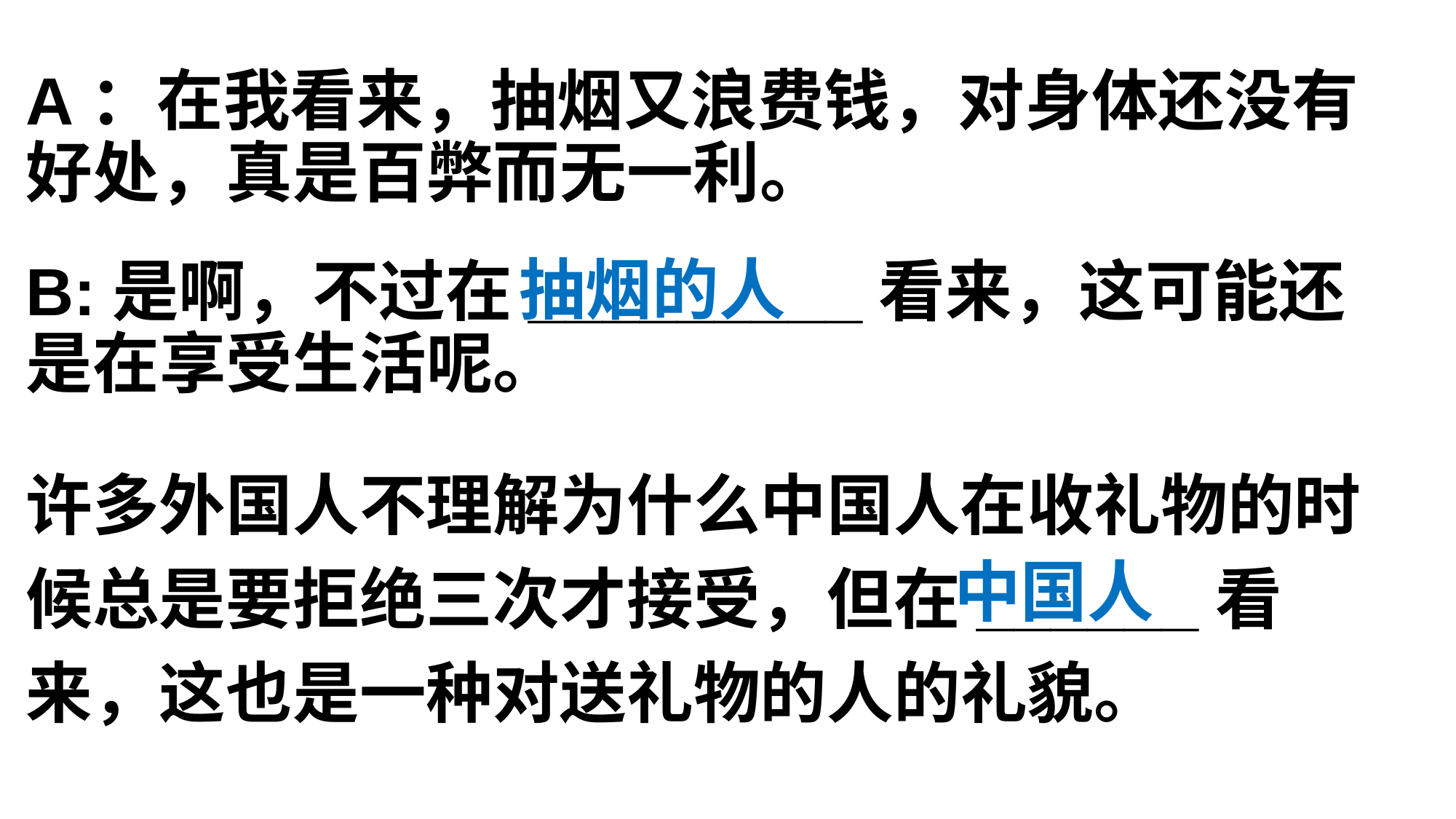

A：在我看来，抽烟又浪费钱，对身体还没有好处，真是百弊而无一利。
B:是啊，不过在_________看来，这可能还是在享受生活呢。
抽烟的人
许多外国人不理解为什么中国人在收礼物的时候总是要拒绝三次才接受，但在______看来，这也是一种对送礼物的人的礼貌。
中国人